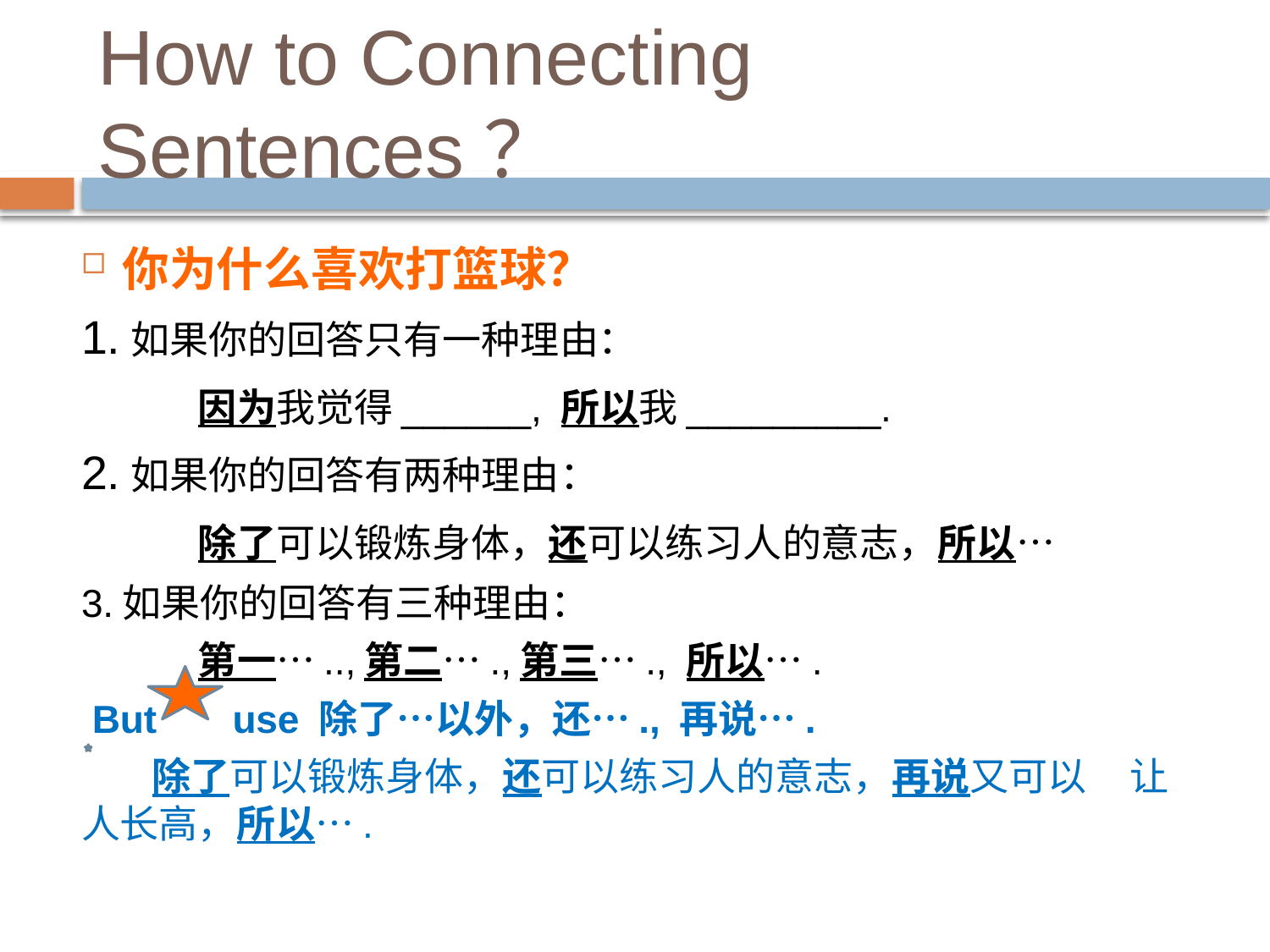

# How to Connecting Sentences？
你为什么喜欢打篮球？
1.如果你的回答只有一种理由：
	因为我觉得______, 所以我_________.
2.如果你的回答有两种理由：
	除了可以锻炼身体，还可以练习人的意志，所以…
3.如果你的回答有三种理由：
 	第一…..,第二….,第三…., 所以….
 But       use 除了…以外，还…., 再说….
       除了可以锻炼身体，还可以练习人的意志，再说又可以     让人长高，所以….